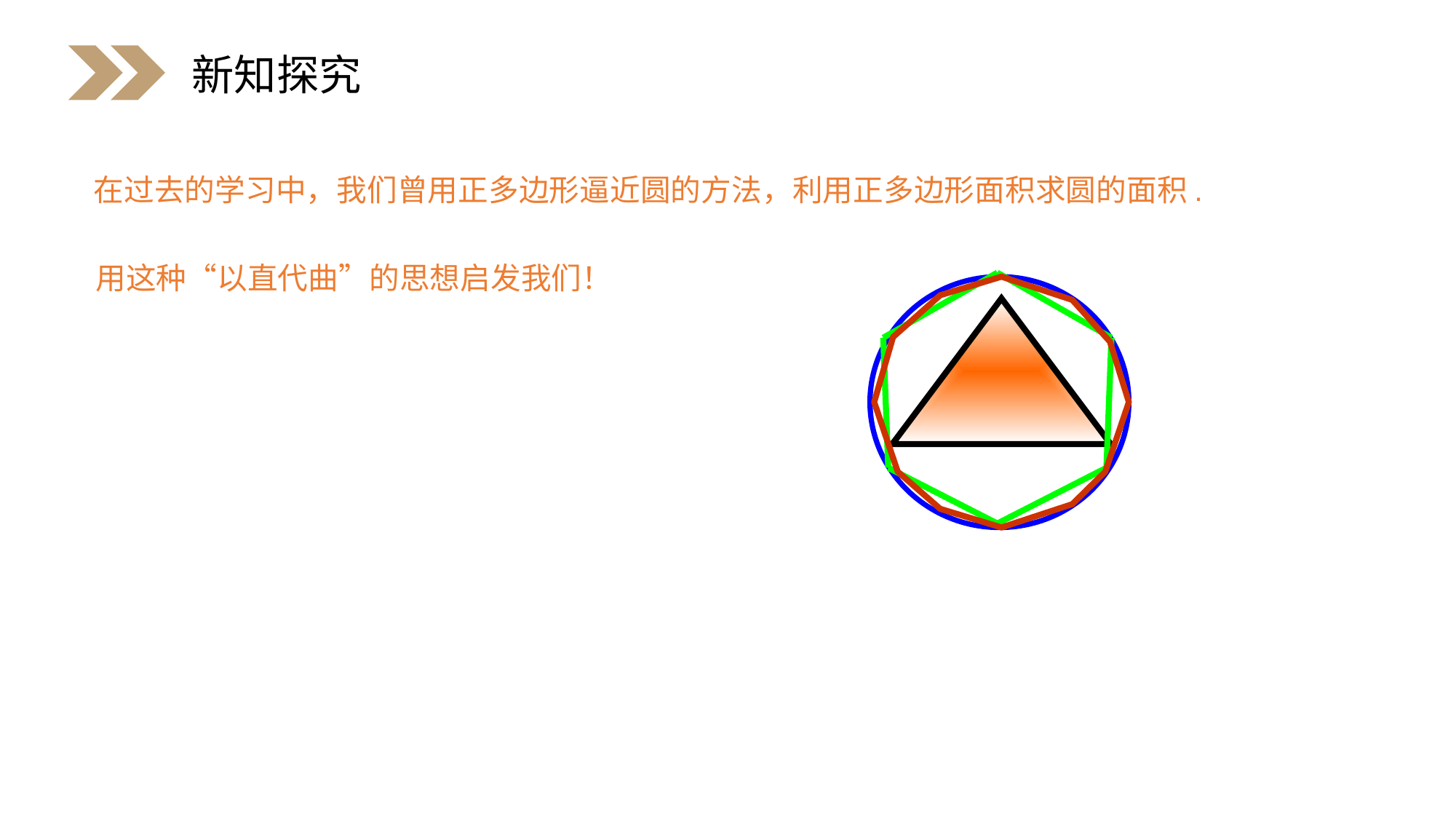

新知探究
在过去的学习中，我们曾用正多边形逼近圆的方法，利用正多边形面积求圆的面积.
用这种“以直代曲”的思想启发我们！